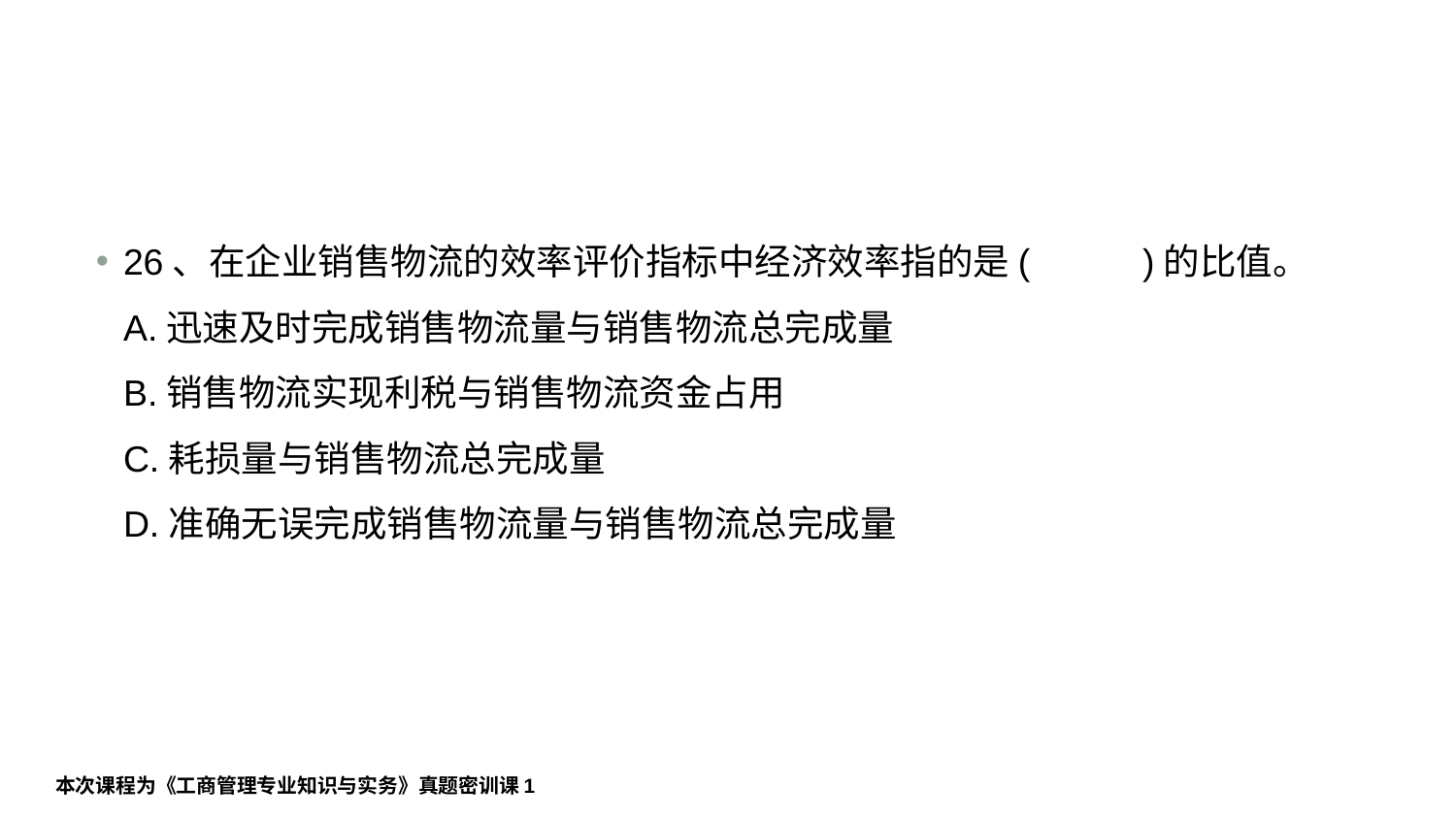

26、在企业销售物流的效率评价指标中经济效率指的是(	)的比值。
A.迅速及时完成销售物流量与销售物流总完成量
B.销售物流实现利税与销售物流资金占用
C.耗损量与销售物流总完成量
D.准确无误完成销售物流量与销售物流总完成量